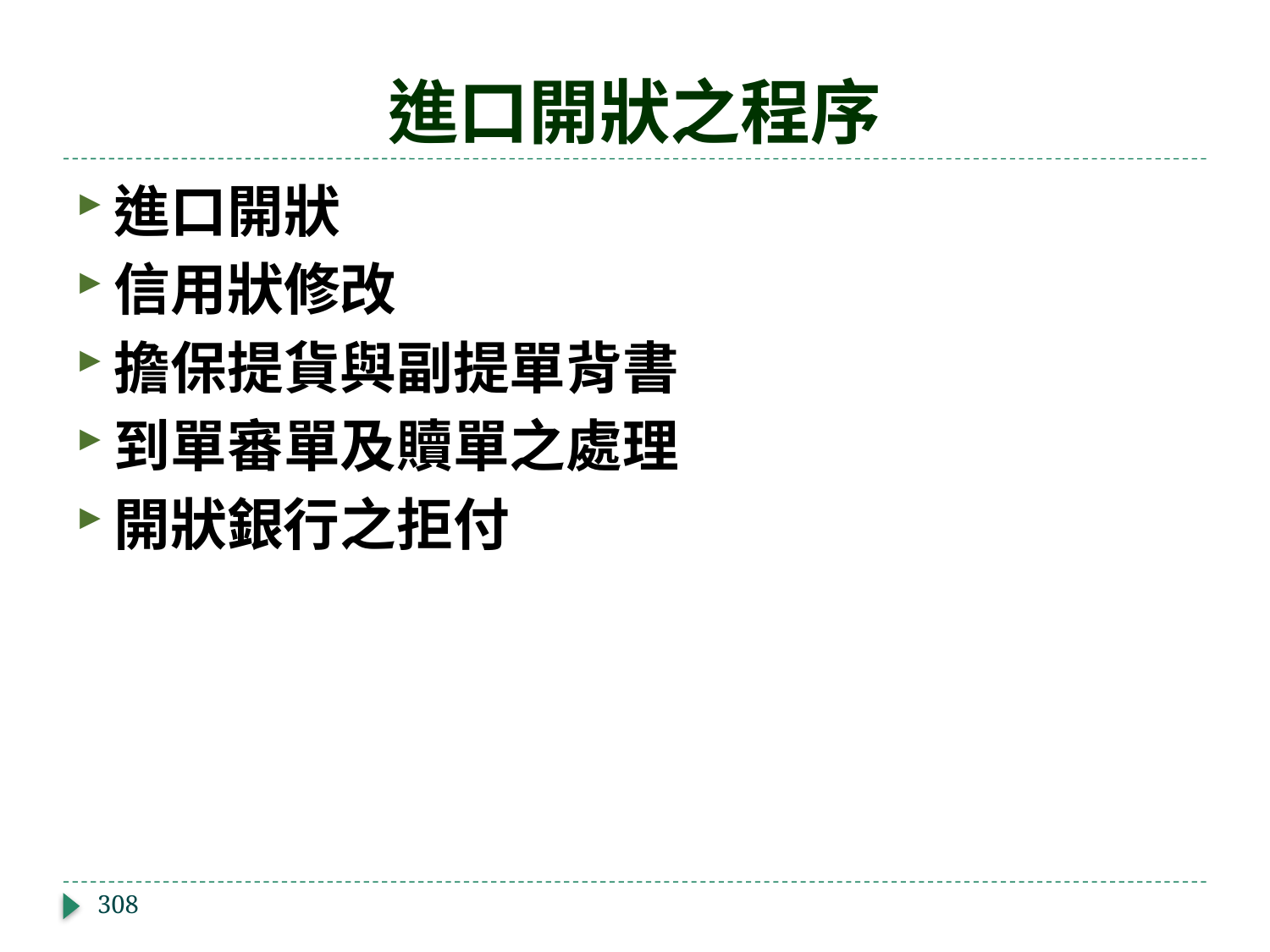

# 進口開狀之程序
進口開狀
信用狀修改
擔保提貨與副提單背書
到單審單及贖單之處理
開狀銀行之拒付
308